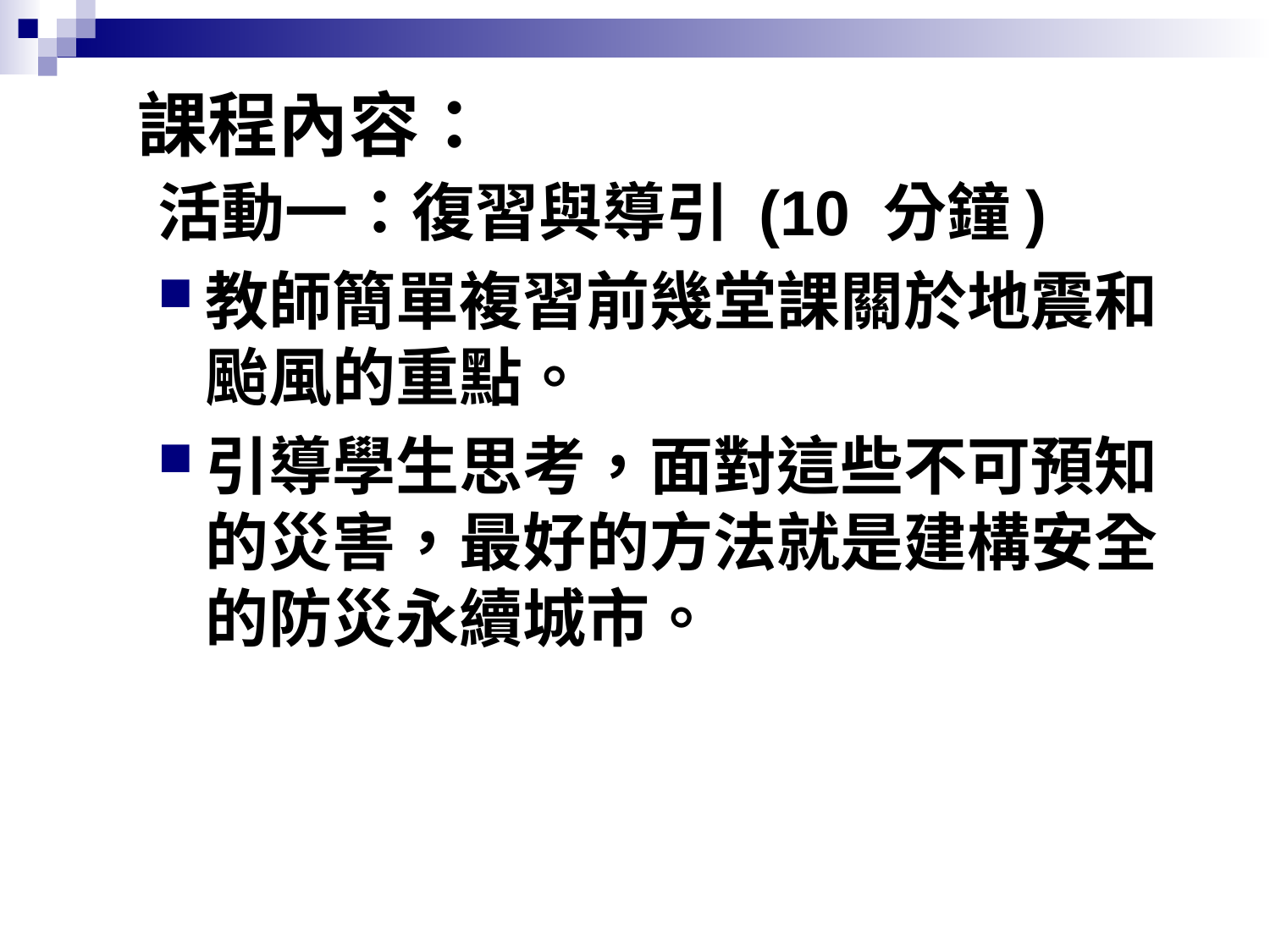

# 課程內容：
活動一：復習與導引 (10 分鐘)
教師簡單複習前幾堂課關於地震和颱風的重點。
引導學生思考，面對這些不可預知的災害，最好的方法就是建構安全的防災永續城市。